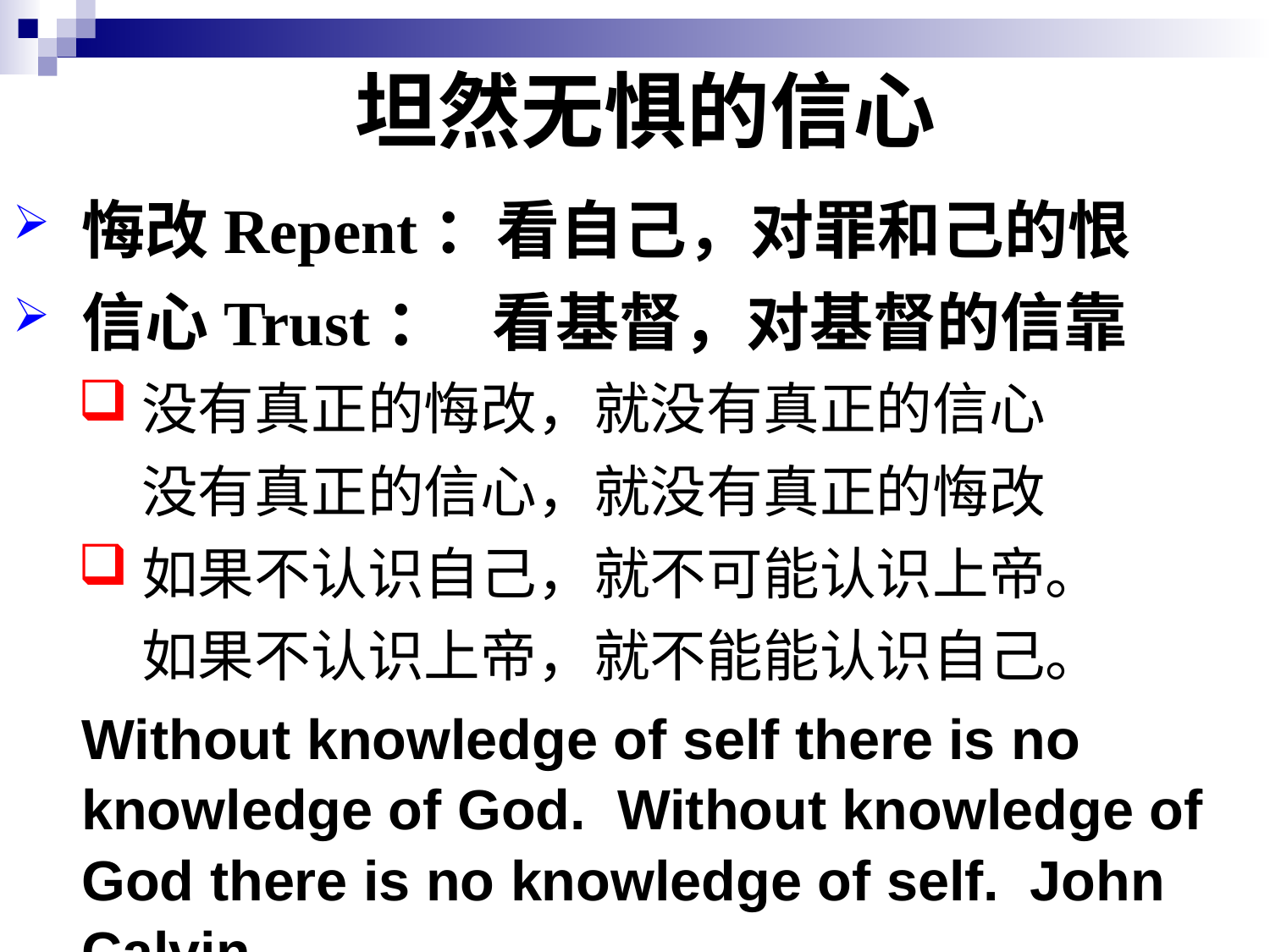

坦然无惧的信心
悔改Repent：看自己，对罪和己的恨
信心Trust：   看基督，对基督的信靠
没有真正的悔改，就没有真正的信心
	没有真正的信心，就没有真正的悔改
如果不认识自己，就不可能认识上帝。
	如果不认识上帝，就不能能认识自己。
	Without knowledge of self there is no knowledge of God.  Without knowledge of God there is no knowledge of self.  John Calvin